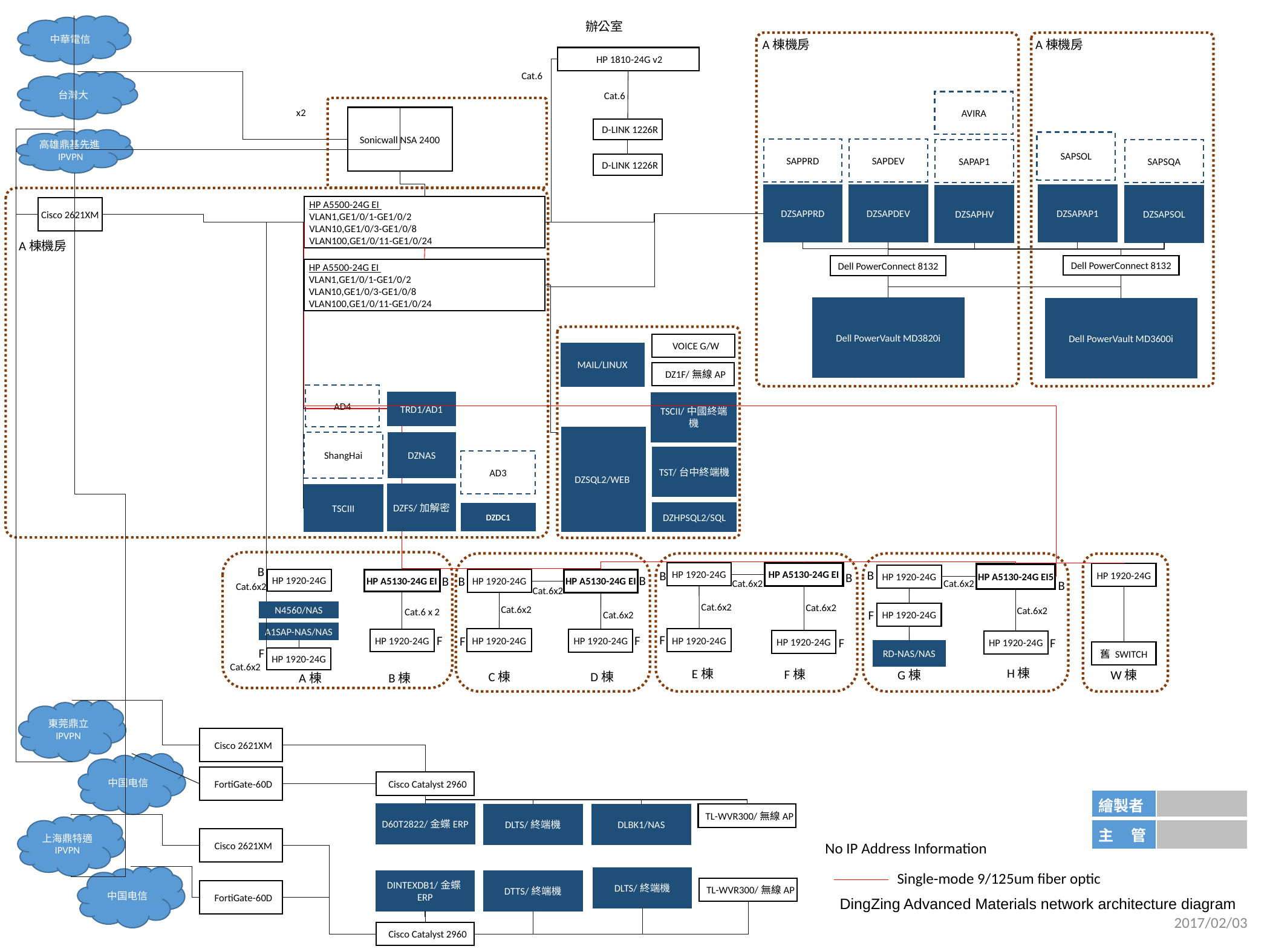

中華電信
辦公室

A棟機房
A棟機房
HP 1810-24G v2
Cat.6
台灣大
Cat.6
AVIRA

x2
Sonicwall NSA 2400
D-LINK 1226R
高雄鼎基先進IPVPN
SAPSOL
SAPPRD
SAPDEV
SAPAP1
SAPSQA
D-LINK 1226R
DZSAPPRD
DZSAPDEV
DZSAPAP1
DZSAPHV
DZSAPSOL

HP A5500-24G EI
VLAN1,GE1/0/1-GE1/0/2
VLAN10,GE1/0/3-GE1/0/8
VLAN100,GE1/0/11-GE1/0/24
Cisco 2621XM
A棟機房
Dell PowerConnect 8132
Dell PowerConnect 8132
HP A5500-24G EI
VLAN1,GE1/0/1-GE1/0/2
VLAN10,GE1/0/3-GE1/0/8
VLAN100,GE1/0/11-GE1/0/24
Dell PowerVault MD3820i
Dell PowerVault MD3600i

VOICE G/W
MAIL/LINUX
DZ1F/無線AP
AD4
TRD1/AD1
TSCII/中國終端機
DZSQL2/WEB
ShangHai
DZNAS
TST/台中終端機
AD3
DZFS/加解密
TSCIII
DZHPSQL2/SQL
DZDC1

HP 1920-24G
HP A5130-24G EI
HP 1920-24G
B
HP A5130-24G EI5
HP 1920-24G
B
B
HP 1920-24G
HP A5130-24G EI
HP 1920-24G
HP A5130-24G EI
B
B
B
B
Cat.6x2
Cat.6x2
B
Cat.6x2
Cat.6x2
Cat.6x2
Cat.6x2
N4560/NAS
Cat.6x2
HP 1920-24G
Cat.6x2
Cat.6 x 2
F
Cat.6x2
A1SAP-NAS/NAS
HP 1920-24G
HP 1920-24G
HP 1920-24G
HP 1920-24G
HP 1920-24G
HP 1920-24G
F
F
F
F
F
F
RD-NAS/NAS
舊 SWITCH
F
HP 1920-24G
Cat.6x2
H棟
E棟
F棟
G棟
W棟
D棟
C棟
B棟
A棟
東莞鼎立
IPVPN
Cisco 2621XM
中国电信
FortiGate-60D
Cisco Catalyst 2960
| 繪製者 |  |
| --- | --- |
| 主 管 |  |
D60T2822/金蝶ERP
TL-WVR300/無線AP
DLTS/終端機
DLBK1/NAS
上海鼎特適
IPVPN
Cisco 2621XM
No IP Address Information
中国电信
DLTS/終端機
Single-mode 9/125um fiber optic
DINTEXDB1/金蝶ERP
DTTS/終端機
TL-WVR300/無線AP
FortiGate-60D
DingZing Advanced Materials network architecture diagram
2017/02/03
Cisco Catalyst 2960